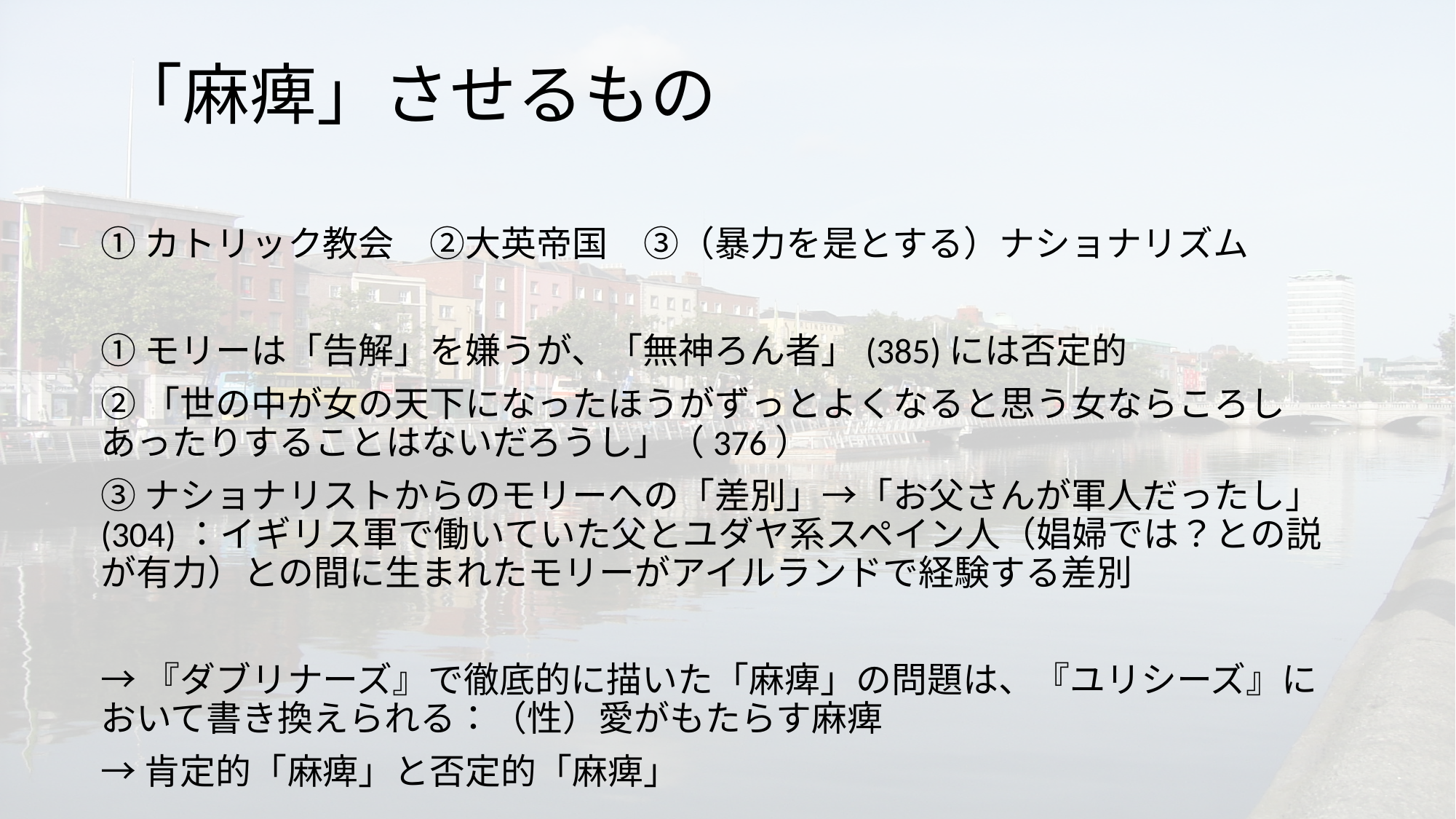

# 「麻痺」させるもの
①カトリック教会　②大英帝国　③（暴力を是とする）ナショナリズム

①モリーは「告解」を嫌うが、「無神ろん者」(385)には否定的
②「世の中が女の天下になったほうがずっとよくなると思う女ならころしあったりすることはないだろうし」（376）
③ナショナリストからのモリーへの「差別」→「お父さんが軍人だったし」(304)：イギリス軍で働いていた父とユダヤ系スペイン人（娼婦では？との説が有力）との間に生まれたモリーがアイルランドで経験する差別

→『ダブリナーズ』で徹底的に描いた「麻痺」の問題は、『ユリシーズ』において書き換えられる：（性）愛がもたらす麻痺
→肯定的「麻痺」と否定的「麻痺」